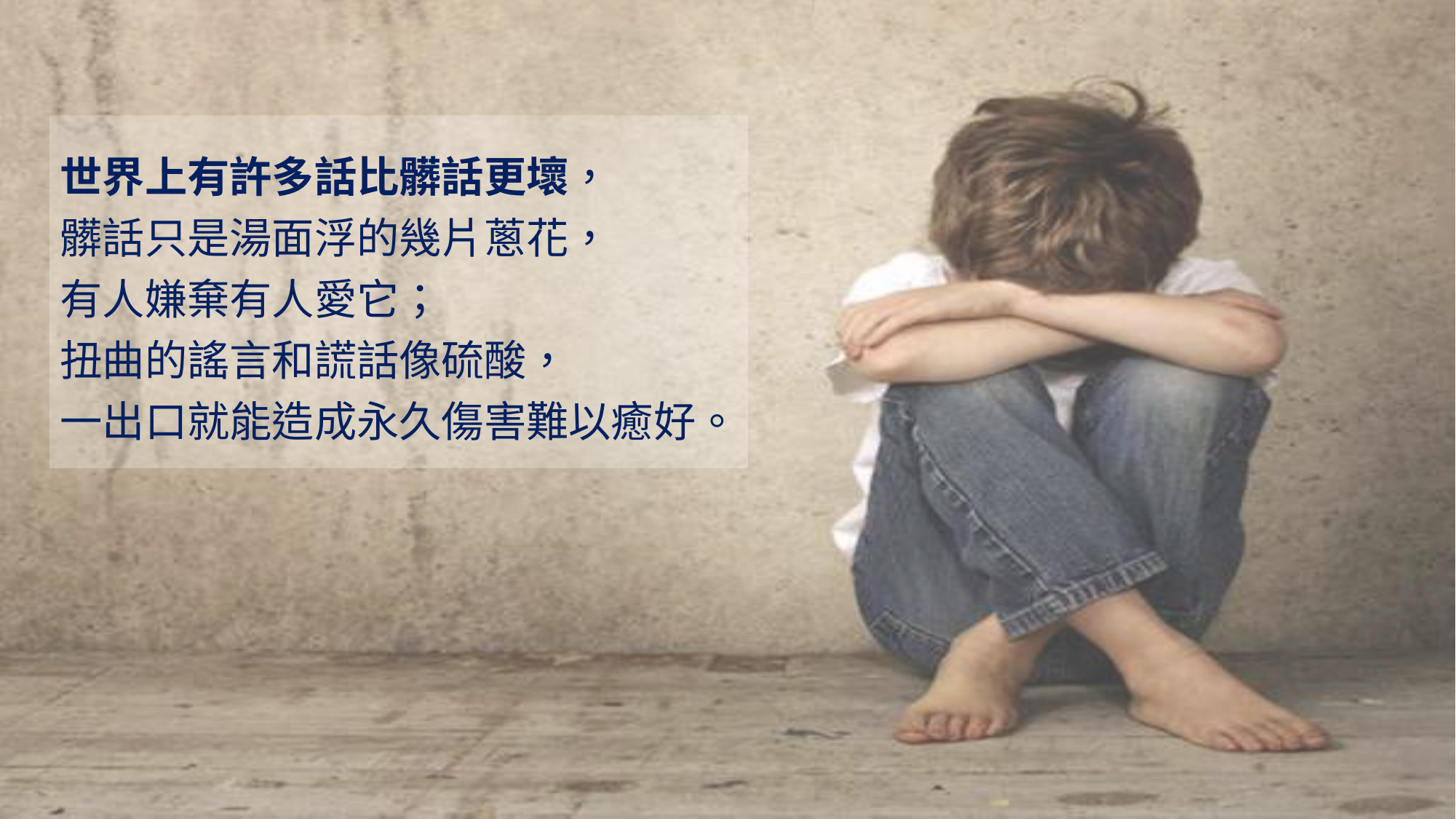

世界上有許多話比髒話更壞，
髒話只是湯面浮的幾片蔥花，
有人嫌棄有人愛它；
扭曲的謠言和謊話像硫酸，
一出口就能造成永久傷害難以癒好。